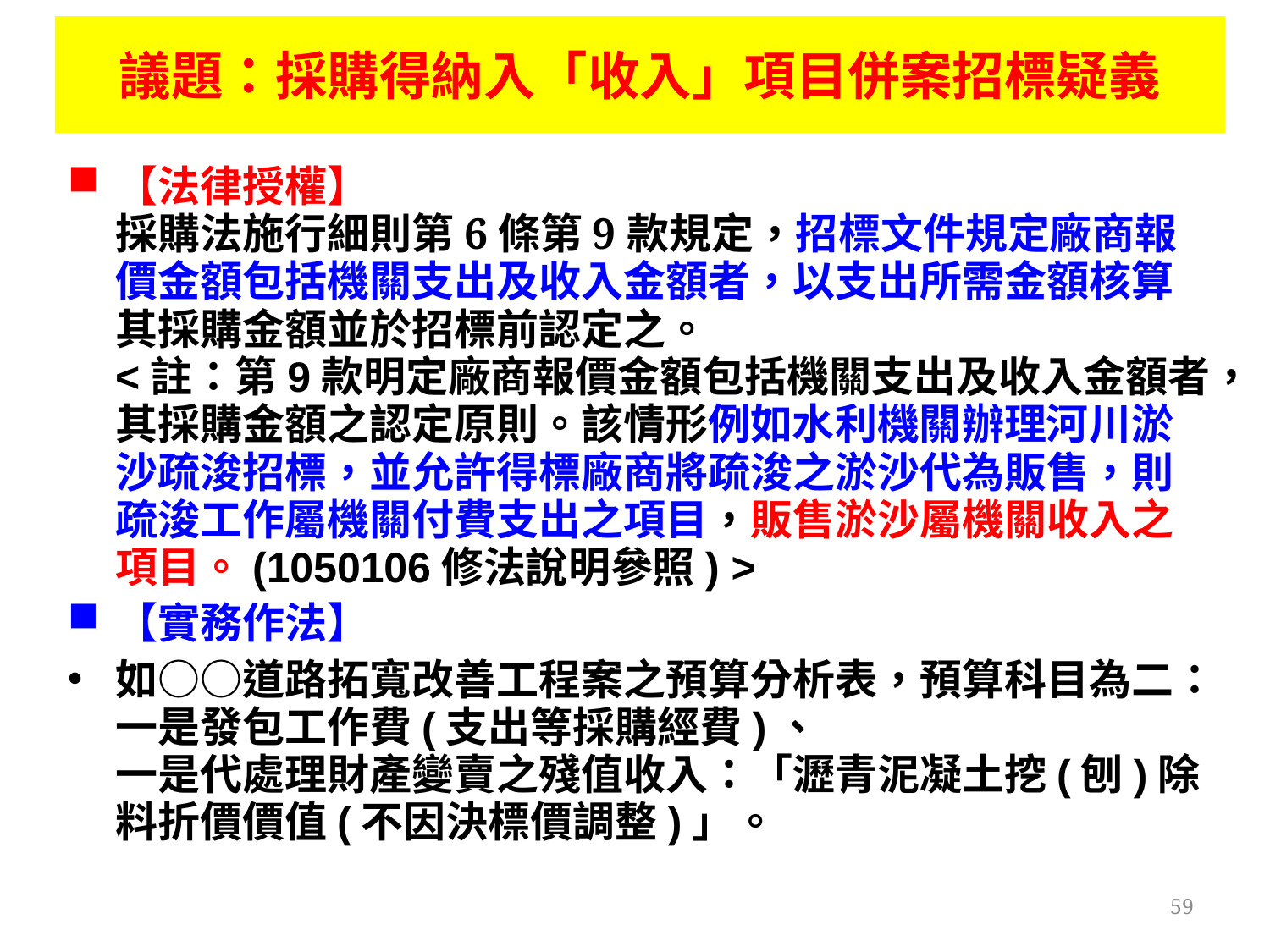

議題：採購得納入「收入」項目併案招標疑義
【法律授權】
採購法施行細則第6條第9款規定，招標文件規定廠商報價金額包括機關支出及收入金額者，以支出所需金額核算其採購金額並於招標前認定之。
<註：第9款明定廠商報價金額包括機關支出及收入金額者，其採購金額之認定原則。該情形例如水利機關辦理河川淤沙疏浚招標，並允許得標廠商將疏浚之淤沙代為販售，則疏浚工作屬機關付費支出之項目，販售淤沙屬機關收入之項目。(1050106修法說明參照) >
【實務作法】
如○○道路拓寬改善工程案之預算分析表，預算科目為二：一是發包工作費(支出等採購經費)、
一是代處理財產變賣之殘值收入：「瀝青泥凝土挖(刨)除料折價價值(不因決標價調整)」。
59